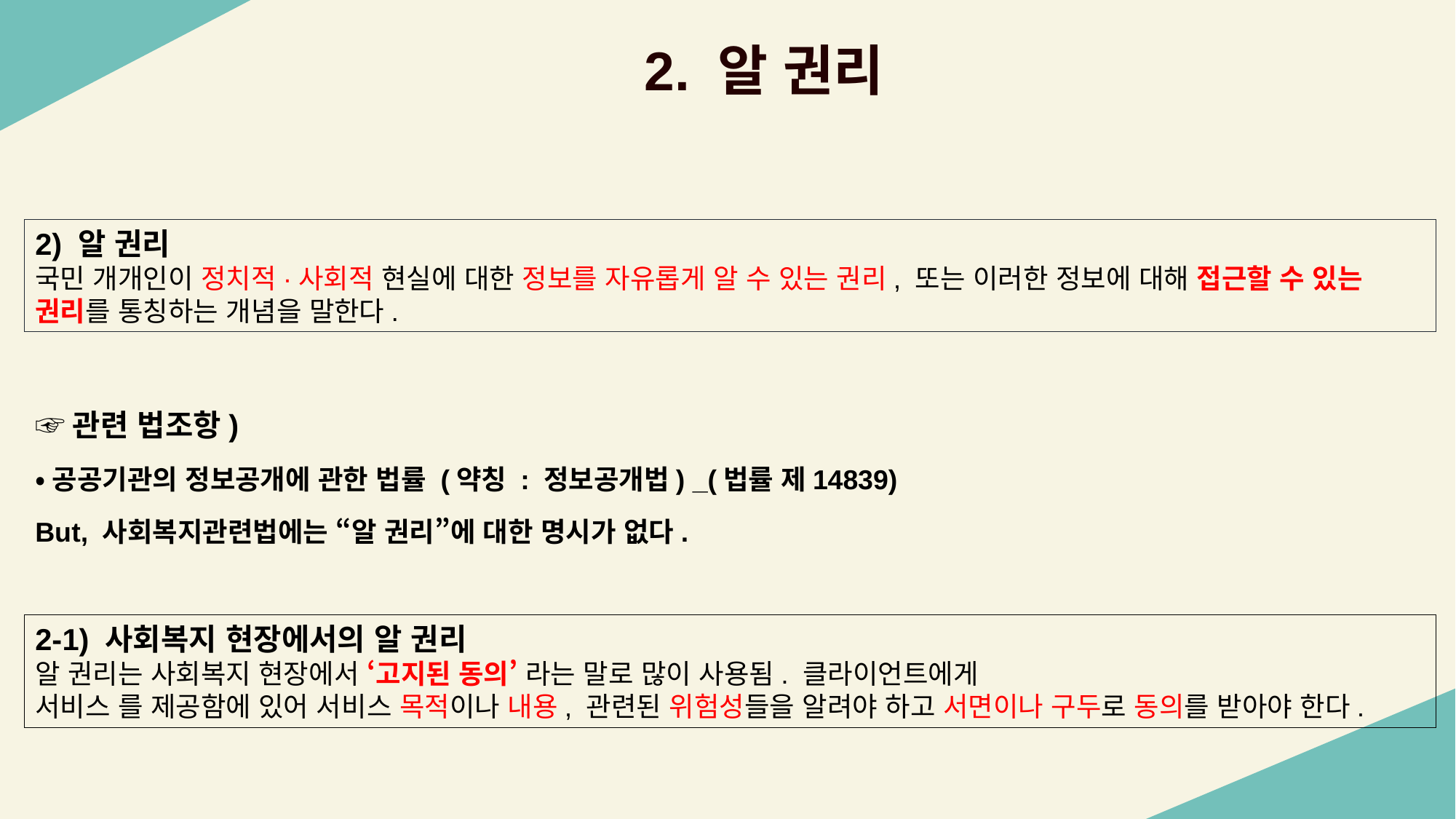

2. 알 권리
2) 알 권리
국민 개개인이 정치적·사회적 현실에 대한 정보를 자유롭게 알 수 있는 권리, 또는 이러한 정보에 대해 접근할 수 있는 권리를 통칭하는 개념을 말한다.
☞관련 법조항)
•공공기관의 정보공개에 관한 법률 (약칭 : 정보공개법) _(법률 제14839)
But, 사회복지관련법에는 “알 권리”에 대한 명시가 없다.
2-1) 사회복지 현장에서의 알 권리
알 권리는 사회복지 현장에서 ‘고지된 동의’ 라는 말로 많이 사용됨. 클라이언트에게
서비스 를 제공함에 있어 서비스 목적이나 내용, 관련된 위험성들을 알려야 하고 서면이나 구두로 동의를 받아야 한다.